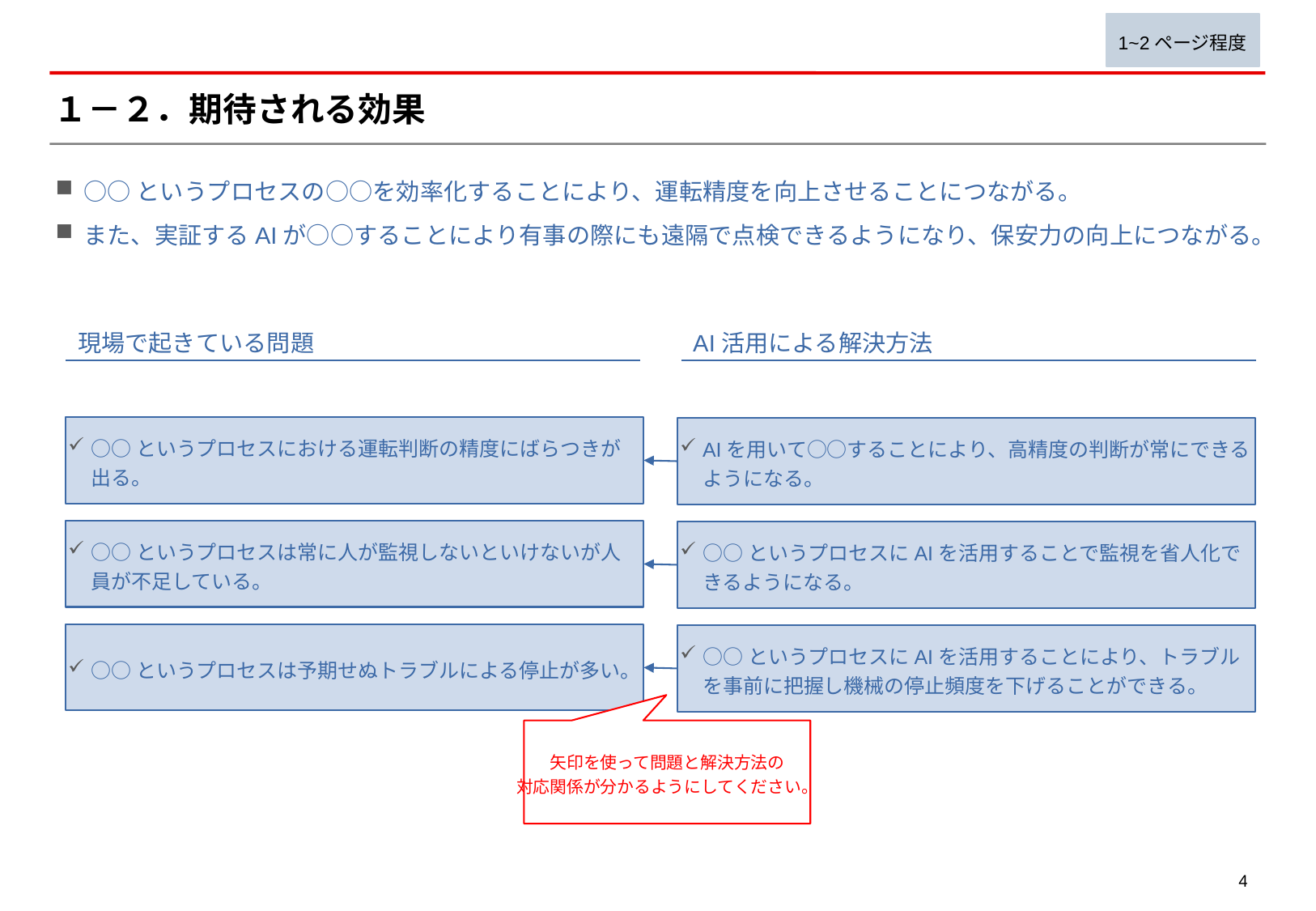

1~2ページ程度
# １－２．期待される効果
○○というプロセスの○○を効率化することにより、運転精度を向上させることにつながる。
また、実証するAIが○○することにより有事の際にも遠隔で点検できるようになり、保安力の向上につながる。
現場で起きている問題
AI活用による解決方法
○○というプロセスにおける運転判断の精度にばらつきが出る。
AIを用いて○○することにより、高精度の判断が常にできるようになる。
○○というプロセスは常に人が監視しないといけないが人員が不足している。
○○というプロセスにAIを活用することで監視を省人化できるようになる。
○○というプロセスは予期せぬトラブルによる停止が多い。
○○というプロセスにAIを活用することにより、トラブルを事前に把握し機械の停止頻度を下げることができる。
矢印を使って問題と解決方法の
対応関係が分かるようにしてください。